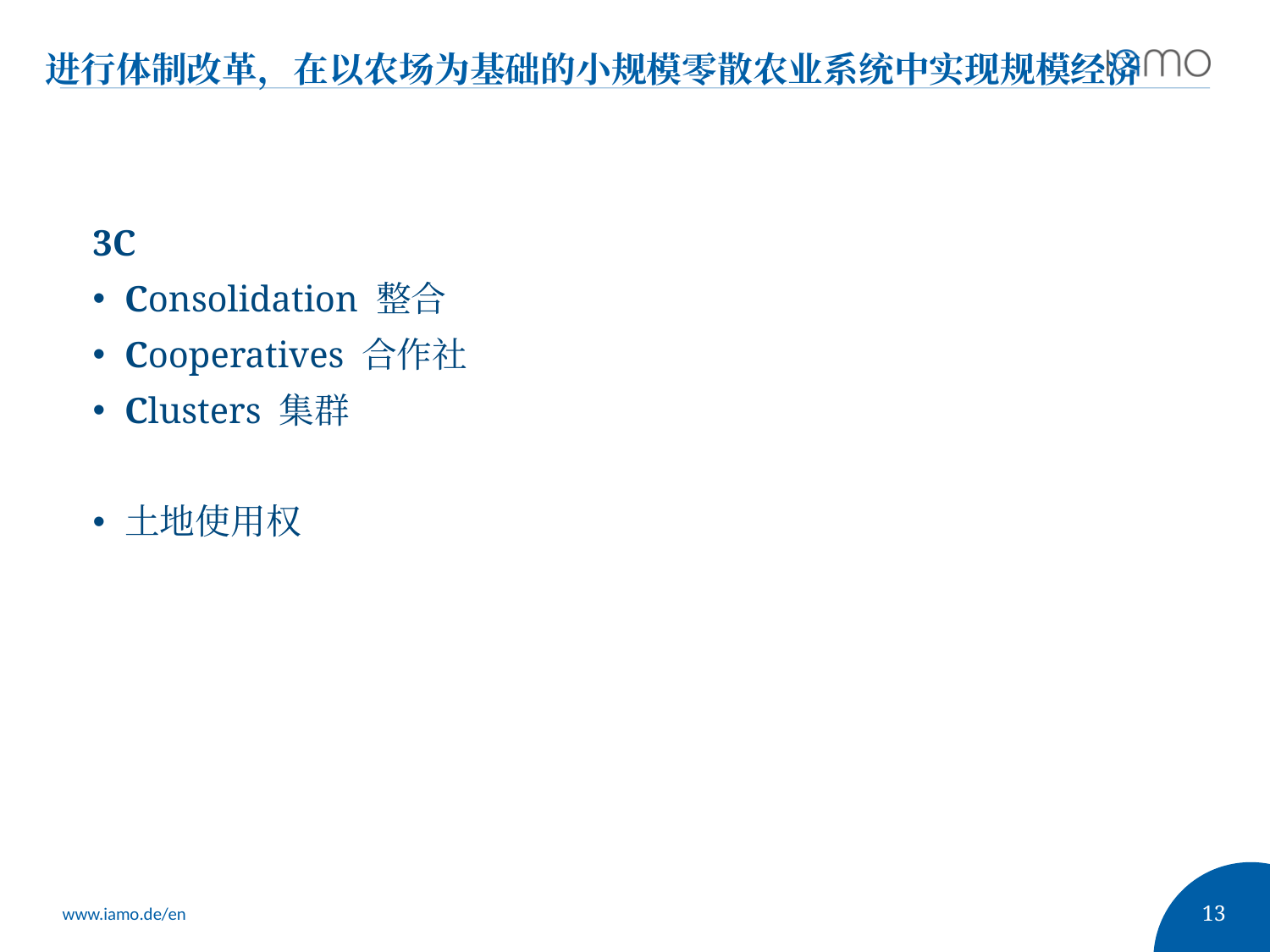

# 进行体制改革，在以农场为基础的小规模零散农业系统中实现规模经济
3C
Consolidation 整合
Cooperatives 合作社
Clusters 集群

土地使用权

13